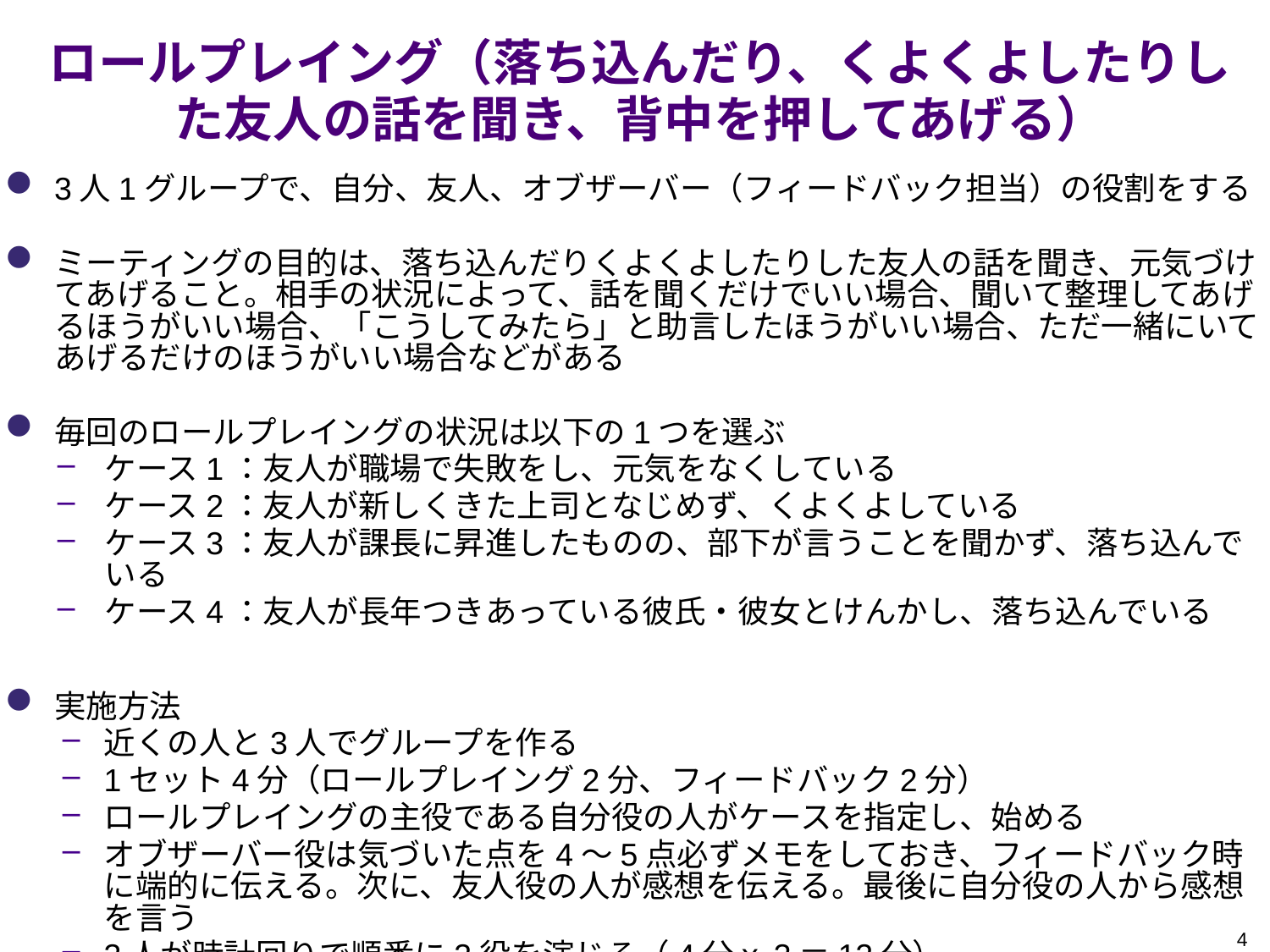

# ロールプレイング（落ち込んだり、くよくよしたりした友人の話を聞き、背中を押してあげる）
3人1グループで、自分、友人、オブザーバー（フィードバック担当）の役割をする

ミーティングの目的は、落ち込んだりくよくよしたりした友人の話を聞き、元気づけてあげること。相手の状況によって、話を聞くだけでいい場合、聞いて整理してあげるほうがいい場合、「こうしてみたら」と助言したほうがいい場合、ただ一緒にいてあげるだけのほうがいい場合などがある

毎回のロールプレイングの状況は以下の1つを選ぶ
ケース1：友人が職場で失敗をし、元気をなくしている
ケース2：友人が新しくきた上司となじめず、くよくよしている
ケース3：友人が課長に昇進したものの、部下が言うことを聞かず、落ち込んでいる
ケース4：友人が長年つきあっている彼氏・彼女とけんかし、落ち込んでいる

実施方法
近くの人と3人でグループを作る
1セット4分（ロールプレイング2分、フィードバック2分）
ロールプレイングの主役である自分役の人がケースを指定し、始める
オブザーバー役は気づいた点を4～5点必ずメモをしておき、フィードバック時に端的に伝える。次に、友人役の人が感想を伝える。最後に自分役の人から感想を言う
3人が時計回りで順番に3役を演じる（4分ｘ3＝12分）
4